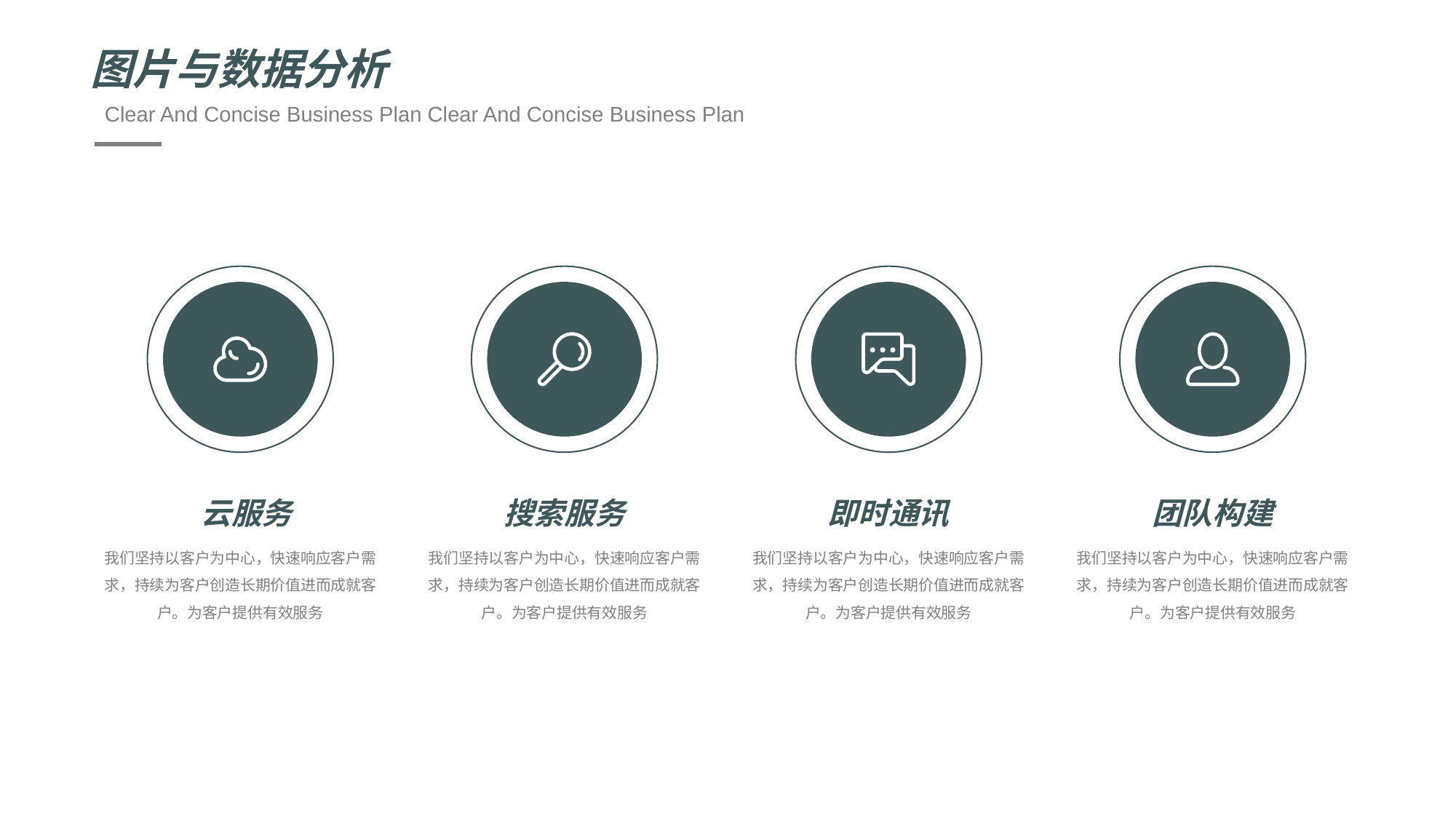

图片与数据分析
Clear And Concise Business Plan Clear And Concise Business Plan

 云服务
我们坚持以客户为中心，快速响应客户需求，持续为客户创造长期价值进而成就客户。为客户提供有效服务
搜索服务
我们坚持以客户为中心，快速响应客户需求，持续为客户创造长期价值进而成就客户。为客户提供有效服务
即时通讯
我们坚持以客户为中心，快速响应客户需求，持续为客户创造长期价值进而成就客户。为客户提供有效服务
团队构建
我们坚持以客户为中心，快速响应客户需求，持续为客户创造长期价值进而成就客户。为客户提供有效服务